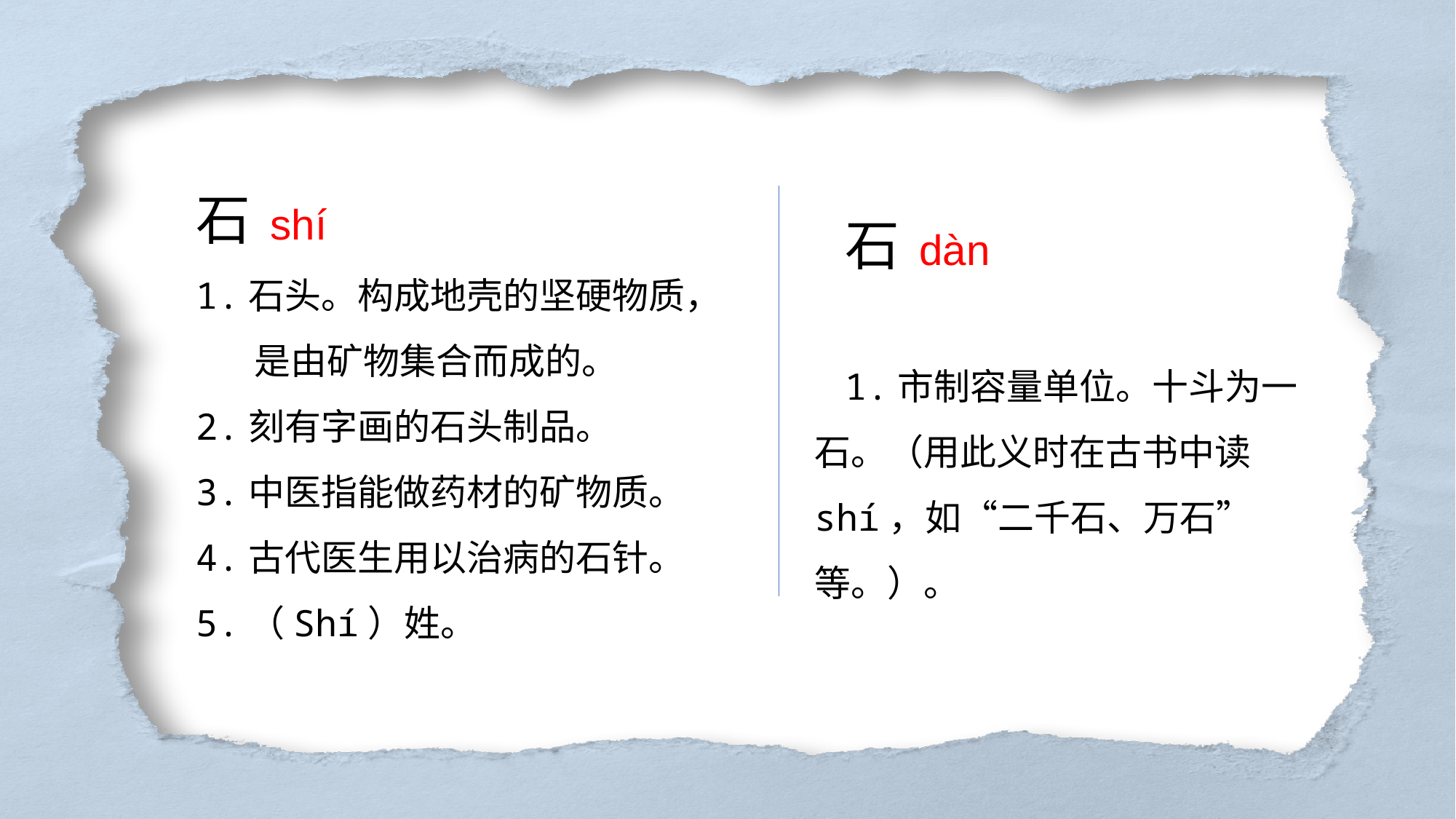

石 shí
1.石头。构成地壳的坚硬物质，
      是由矿物集合而成的。
2.刻有字画的石头制品。
3.中医指能做药材的矿物质。
4.古代医生用以治病的石针。
5.（Shí）姓。
石 dàn

1.市制容量单位。十斗为一石。（用此义时在古书中读shí，如“二千石、万石”等。）。